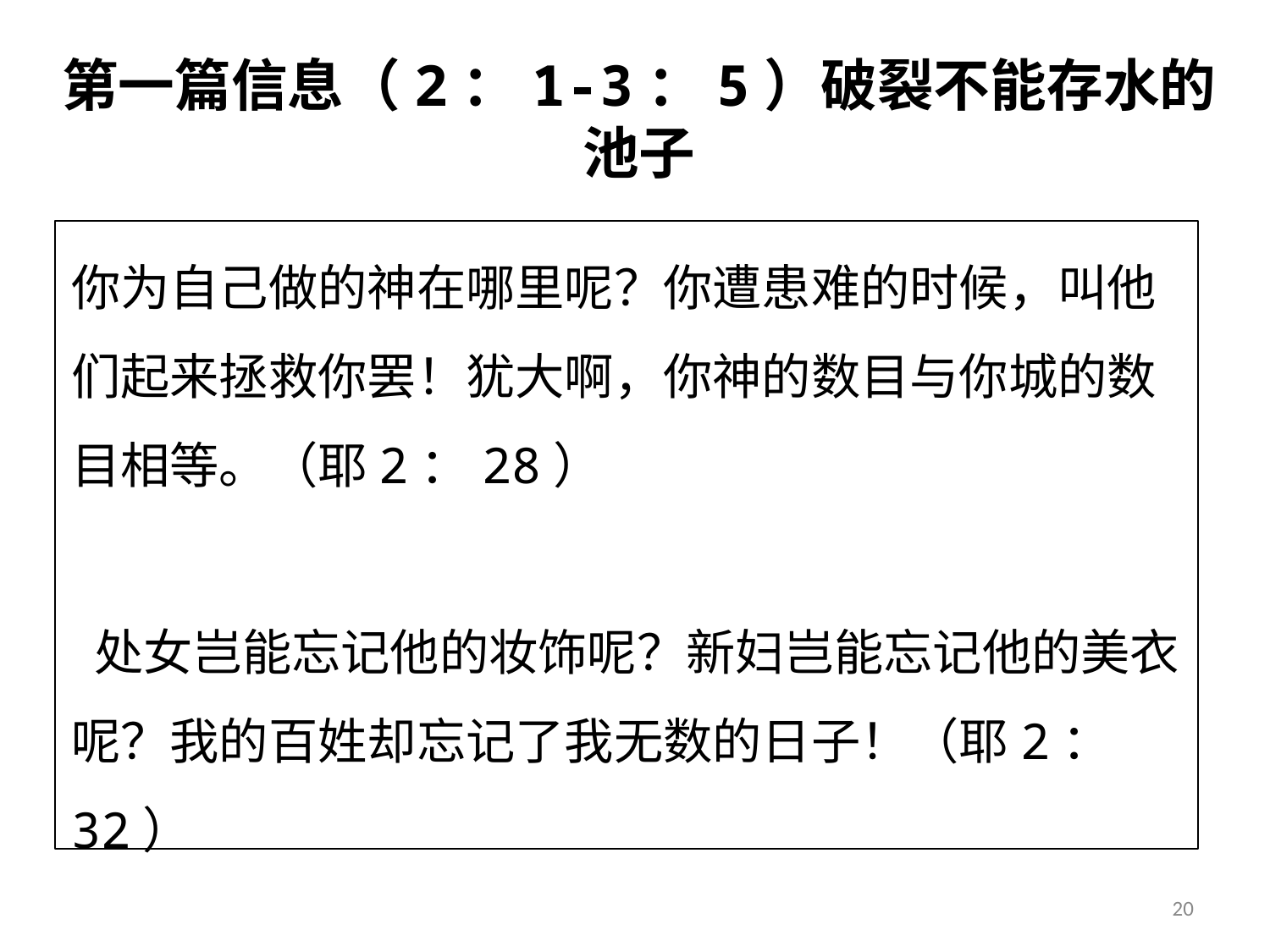

# 第一篇信息（2：1-3：5）破裂不能存水的池子
你为自己做的神在哪里呢？你遭患难的时候，叫他们起来拯救你罢！犹大啊，你神的数目与你城的数目相等。（耶2：28）

 处女岂能忘记他的妆饰呢？新妇岂能忘记他的美衣呢？我的百姓却忘记了我无数的日子！（耶2：32）
20